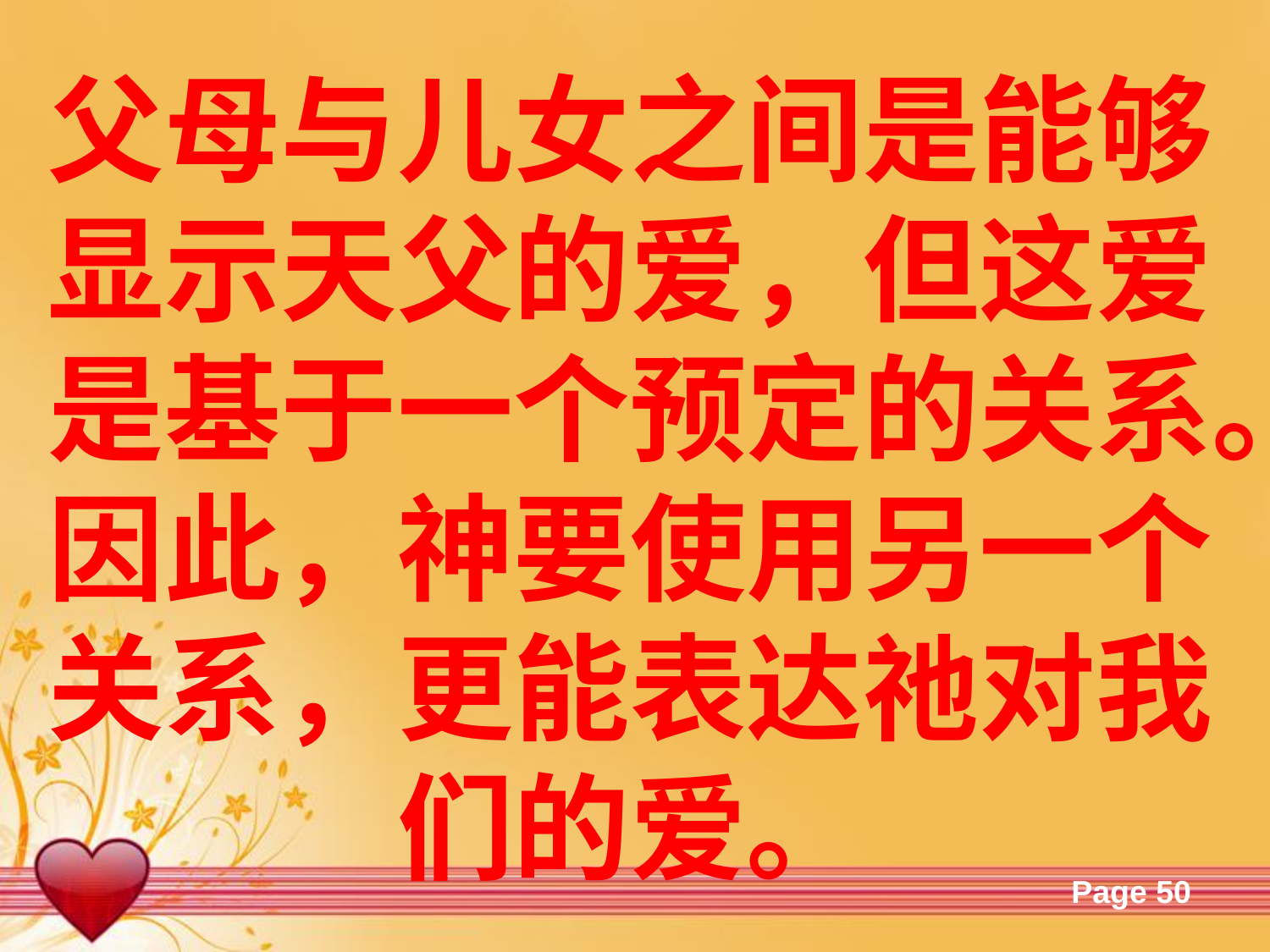

父母与儿女之间是能够显示天父的爱，但这爱是基于一个预定的关系。因此，神要使用另一个关系，更能表达祂对我们的爱。